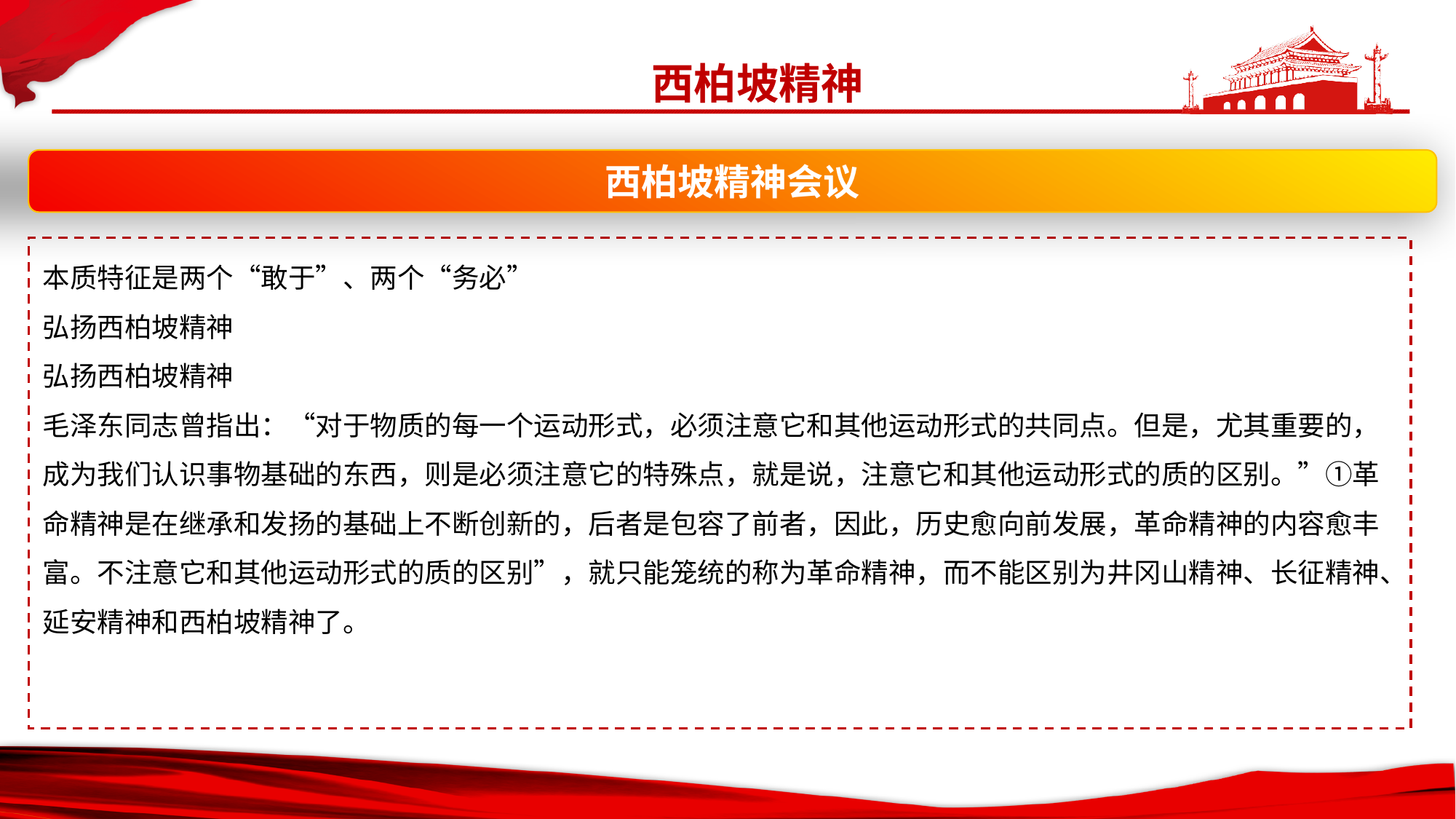

西柏坡精神
西柏坡精神会议

本质特征是两个“敢于”、两个“务必”
弘扬西柏坡精神
弘扬西柏坡精神
毛泽东同志曾指出：“对于物质的每一个运动形式，必须注意它和其他运动形式的共同点。但是，尤其重要的，成为我们认识事物基础的东西，则是必须注意它的特殊点，就是说，注意它和其他运动形式的质的区别。”①革命精神是在继承和发扬的基础上不断创新的，后者是包容了前者，因此，历史愈向前发展，革命精神的内容愈丰富。不注意它和其他运动形式的质的区别”，就只能笼统的称为革命精神，而不能区别为井冈山精神、长征精神、延安精神和西柏坡精神了。